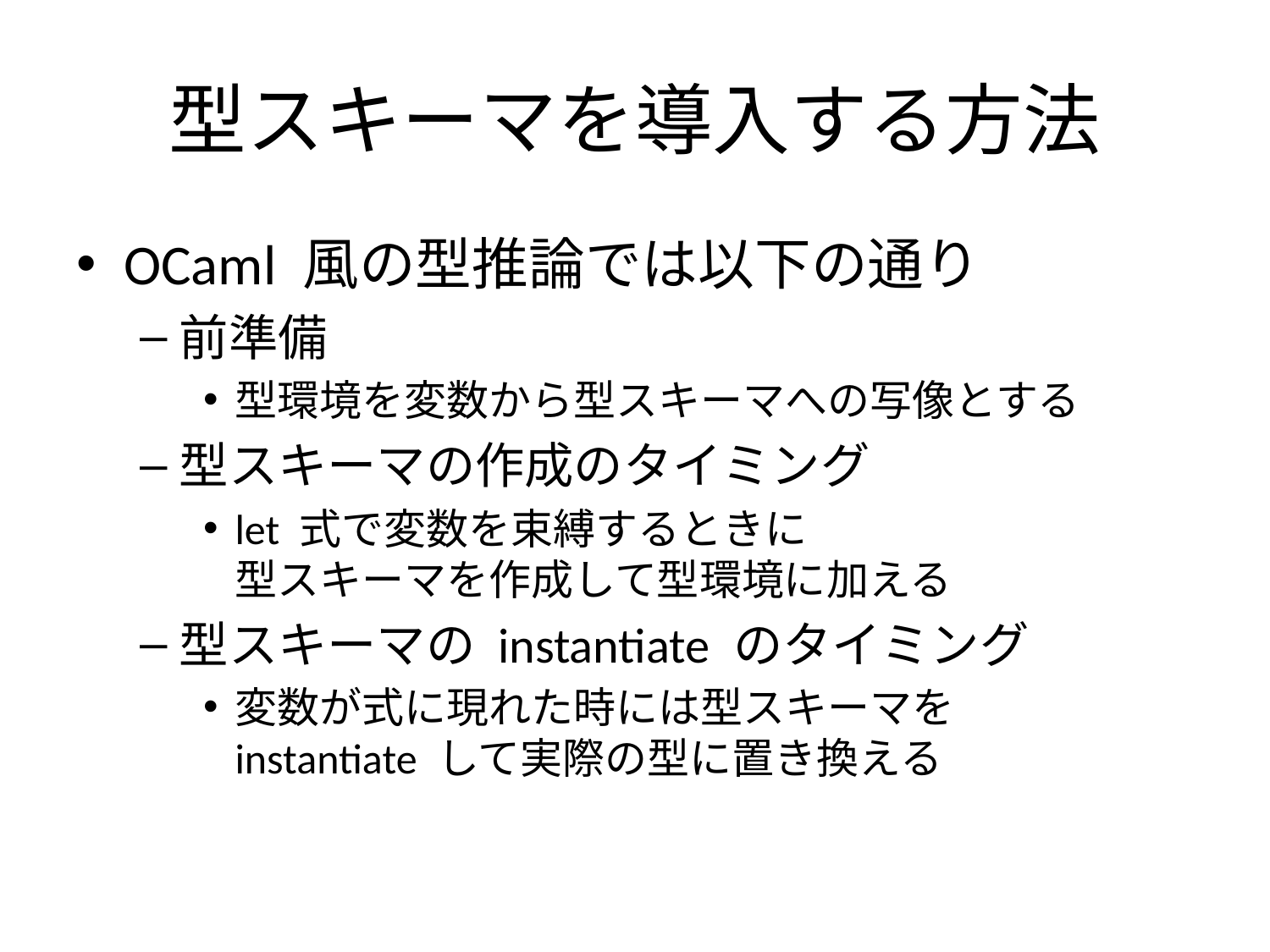

# 型スキーマを導入する方法
OCaml 風の型推論では以下の通り
前準備
型環境を変数から型スキーマへの写像とする
型スキーマの作成のタイミング
let 式で変数を束縛するときに
型スキーマを作成して型環境に加える
型スキーマの instantiate のタイミング
変数が式に現れた時には型スキーマを
instantiate して実際の型に置き換える